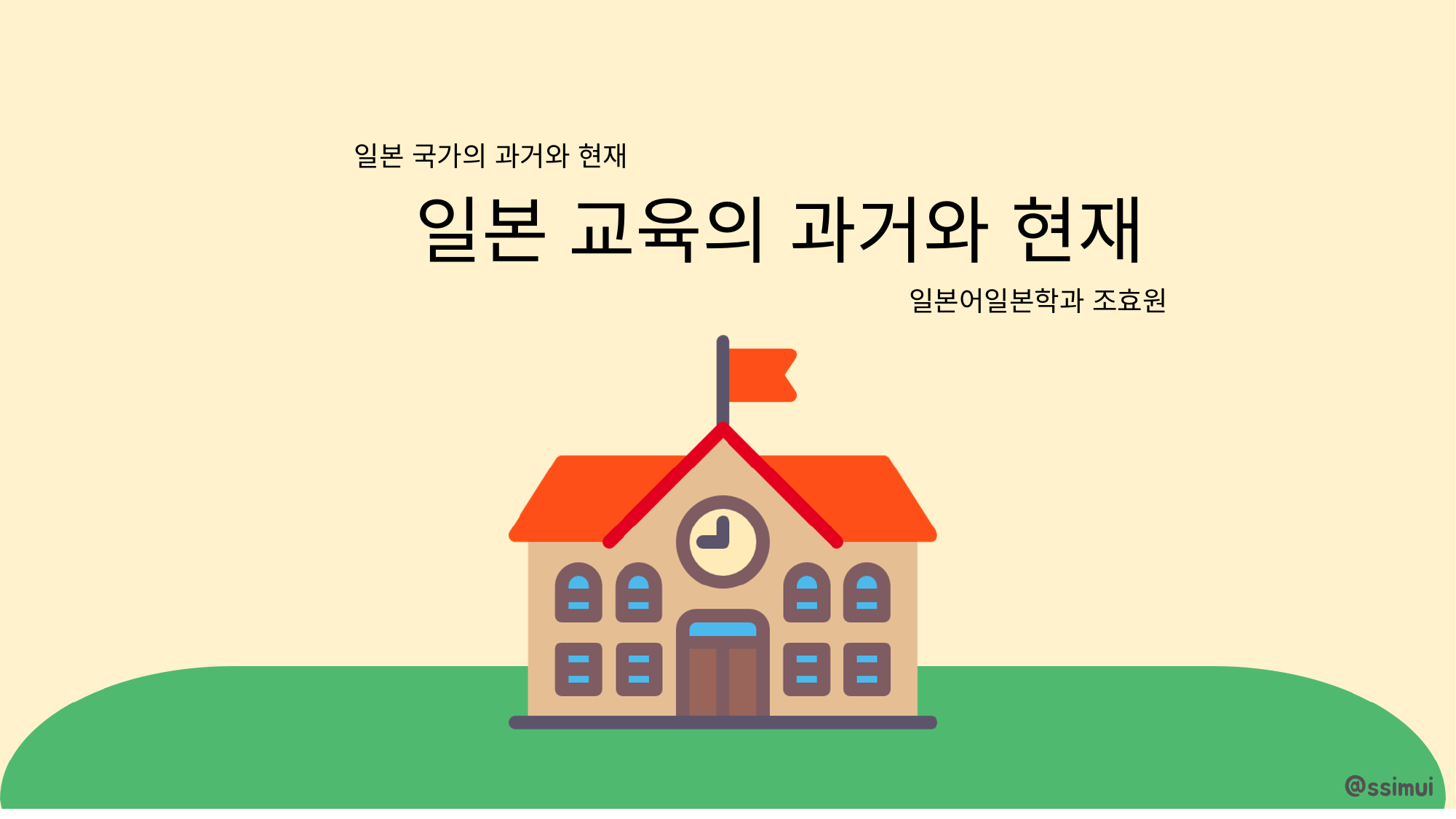

일본 국가의 과거와 현재
일본 교육의 과거와 현재
일본어일본학과 조효원